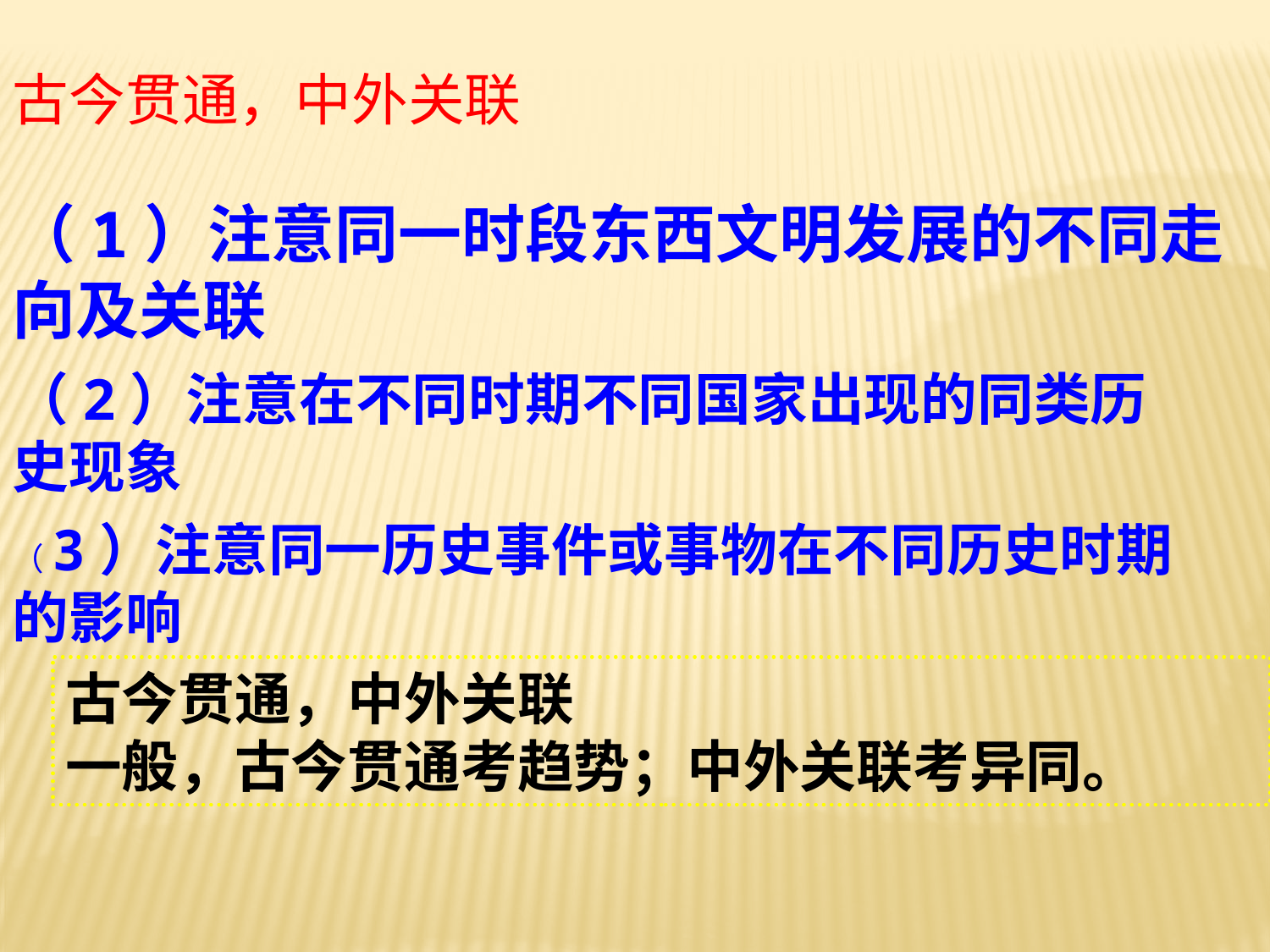

古今贯通，中外关联
（1）注意同一时段东西文明发展的不同走向及关联
（2）注意在不同时期不同国家出现的同类历史现象
（3）注意同一历史事件或事物在不同历史时期的影响
古今贯通，中外关联
一般，古今贯通考趋势；中外关联考异同。